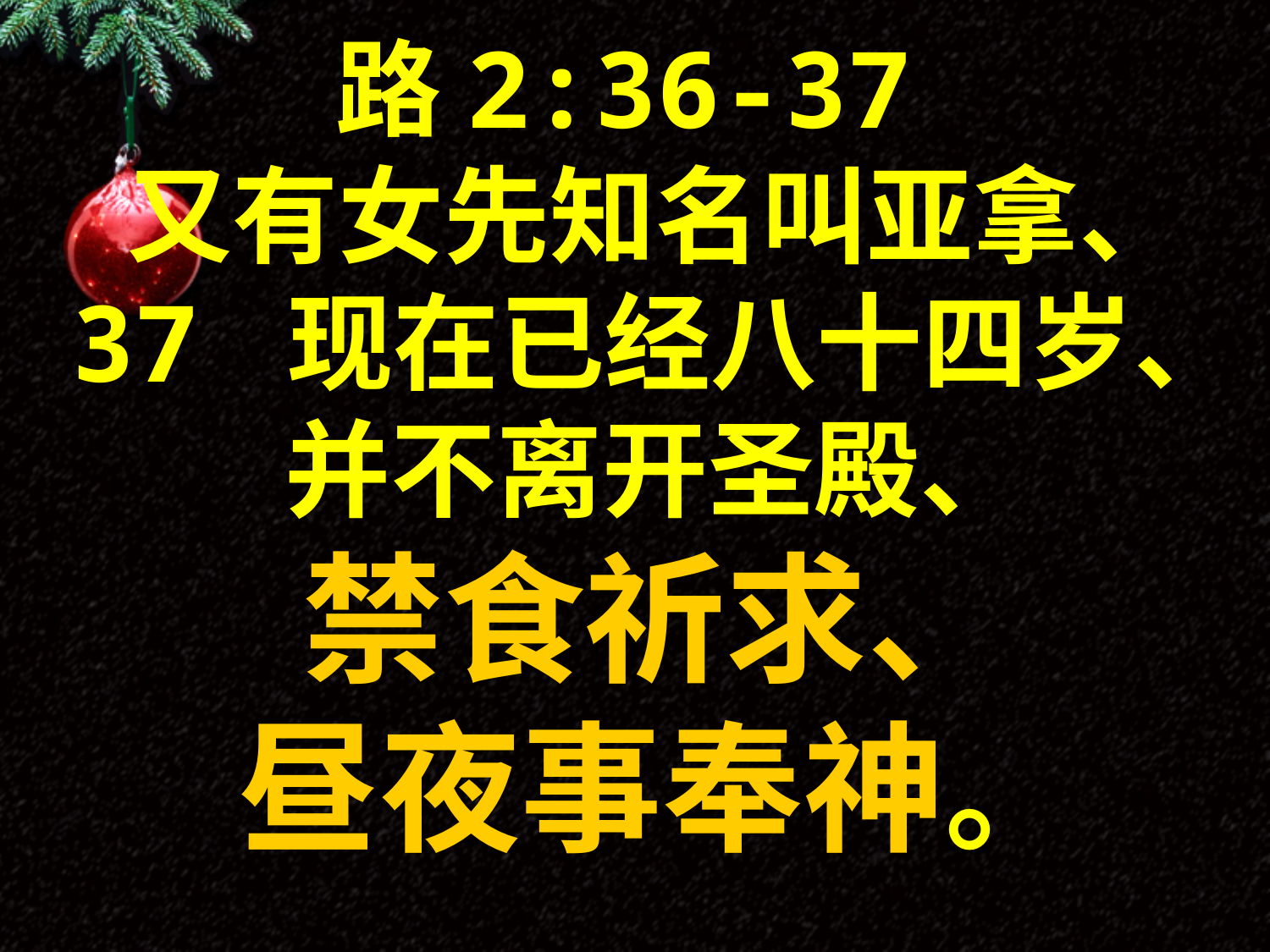

路2:36-37
又有女先知名叫亚拿、
37 现在已经八十四岁、并不离开圣殿、
禁食祈求、
昼夜事奉神。